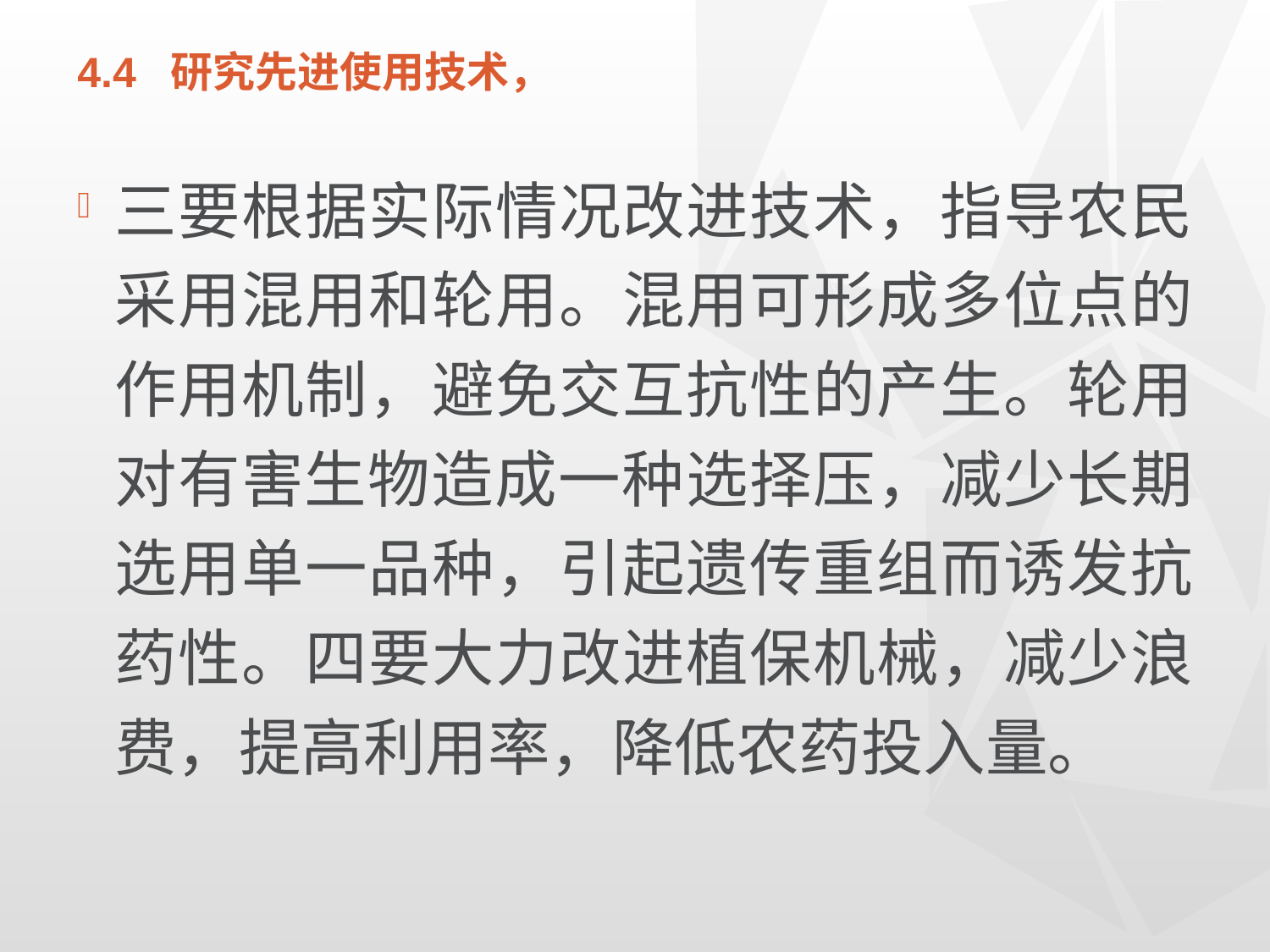

# 4.4  研究先进使用技术，
三要根据实际情况改进技术，指导农民采用混用和轮用。混用可形成多位点的作用机制，避免交互抗性的产生。轮用对有害生物造成一种选择压，减少长期选用单一品种，引起遗传重组而诱发抗药性。四要大力改进植保机械，减少浪费，提高利用率，降低农药投入量。